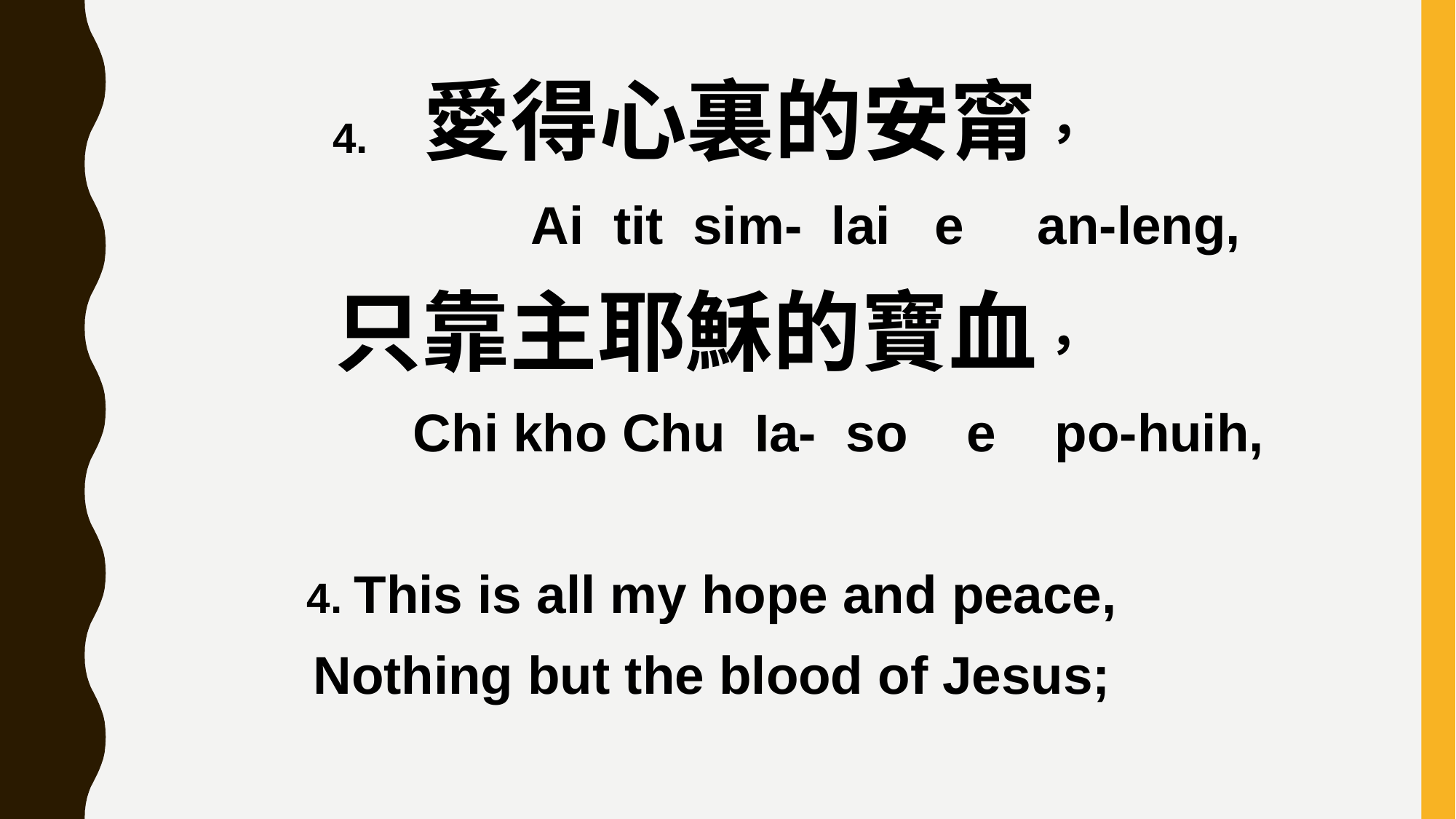

4. 愛得心裏的安甯，
                              Ai  tit  sim-  lai   e     an-leng,
只靠主耶穌的寶血，
                      Chi kho Chu  Ia-  so    e    po-huih,

4. This is all my hope and peace,
Nothing but the blood of Jesus;